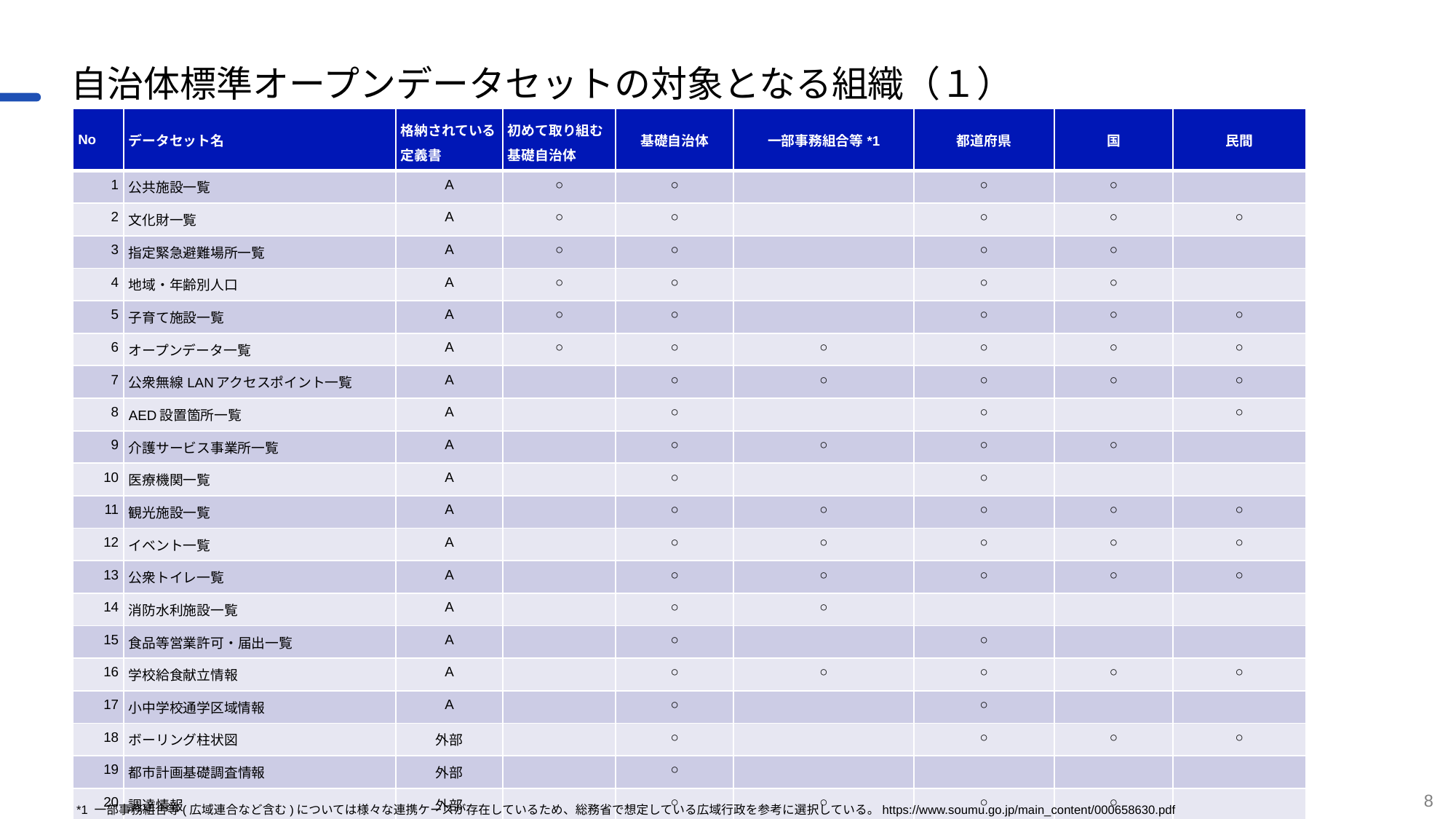

# 自治体標準オープンデータセットの対象となる組織（１）
| No | データセット名 | 格納されている定義書 | 初めて取り組む基礎自治体 | 基礎自治体 | 一部事務組合等\*1 | 都道府県 | 国 | 民間 |
| --- | --- | --- | --- | --- | --- | --- | --- | --- |
| 1 | 公共施設一覧 | A | ○ | ○ |  | ○ | ○ |  |
| 2 | 文化財一覧 | A | ○ | ○ |  | ○ | ○ | ○ |
| 3 | 指定緊急避難場所一覧 | A | ○ | ○ |  | ○ | ○ |  |
| 4 | 地域・年齢別人口 | A | ○ | ○ |  | ○ | ○ |  |
| 5 | 子育て施設一覧 | A | ○ | ○ |  | ○ | ○ | ○ |
| 6 | オープンデータ一覧 | A | ○ | ○ | ○ | ○ | ○ | ○ |
| 7 | 公衆無線LANアクセスポイント一覧 | A |  | ○ | ○ | ○ | ○ | ○ |
| 8 | AED設置箇所一覧 | A |  | ○ |  | ○ |  | ○ |
| 9 | 介護サービス事業所一覧 | A |  | ○ | ○ | ○ | ○ |  |
| 10 | 医療機関一覧 | A |  | ○ |  | ○ |  |  |
| 11 | 観光施設一覧 | A |  | ○ | ○ | ○ | ○ | ○ |
| 12 | イベント一覧 | A |  | ○ | ○ | ○ | ○ | ○ |
| 13 | 公衆トイレ一覧 | A |  | ○ | ○ | ○ | ○ | ○ |
| 14 | 消防水利施設一覧 | A |  | ○ | ○ |  |  |  |
| 15 | 食品等営業許可・届出一覧 | A |  | ○ |  | ○ |  |  |
| 16 | 学校給食献立情報 | A |  | ○ | ○ | ○ | ○ | ○ |
| 17 | 小中学校通学区域情報 | A |  | ○ |  | ○ |  |  |
| 18 | ボーリング柱状図 | 外部 |  | ○ |  | ○ | ○ | ○ |
| 19 | 都市計画基礎調査情報 | 外部 |  | ○ |  |  |  |  |
| 20 | 調達情報 | 外部 |  | ○ | ○ | ○ | ○ |  |
| 21 | 標準的なバス情報フォーマット(ある場合) | 外部 | ○ | ○ |  |  |  | ○ |
| 22 | 支援制度情報（給付金） | B | ○ | ○ | ○ | ○ | ○ | ○ |
*1 一部事務組合等(広域連合など含む)については様々な連携ケースが存在しているため、総務省で想定している広域行政を参考に選択している。https://www.soumu.go.jp/main_content/000658630.pdf